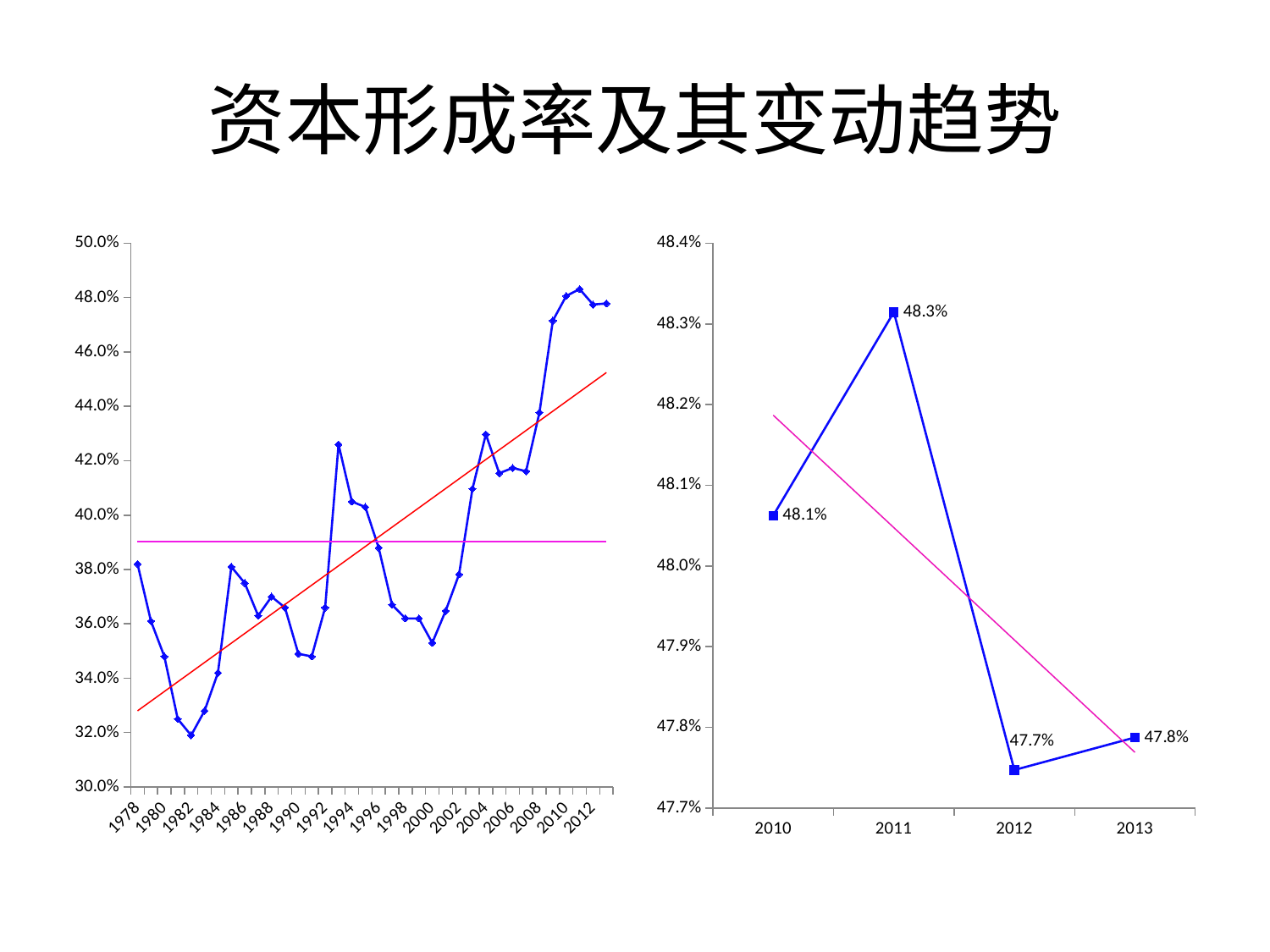

# 资本形成率及其变动趋势

### Chart

| Category | 资本形成率 |  |
|---|---|---|
| 1978 | 0.3820000000000002 | 0.39024191931342916 |
| 1979 | 0.3610000000000002 | 0.39024191931342916 |
| 1980 | 0.34800000000000014 | 0.39024191931342916 |
| 1981 | 0.3250000000000002 | 0.39024191931342916 |
| 1982 | 0.3190000000000002 | 0.39024191931342916 |
| 1983 | 0.3280000000000002 | 0.39024191931342916 |
| 1984 | 0.3420000000000001 | 0.39024191931342916 |
| 1985 | 0.38100000000000017 | 0.39024191931342916 |
| 1986 | 0.37500000000000017 | 0.39024191931342916 |
| 1987 | 0.3630000000000002 | 0.39024191931342916 |
| 1988 | 0.37000000000000016 | 0.39024191931342916 |
| 1989 | 0.3660000000000002 | 0.39024191931342916 |
| 1990 | 0.34900000000000014 | 0.39024191931342916 |
| 1991 | 0.34800000000000014 | 0.39024191931342916 |
| 1992 | 0.3660000000000002 | 0.39024191931342916 |
| 1993 | 0.4260000000000002 | 0.39024191931342916 |
| 1994 | 0.4050000000000001 | 0.39024191931342916 |
| 1995 | 0.403 | 0.39024191931342916 |
| 1996 | 0.3880000000000002 | 0.39024191931342916 |
| 1997 | 0.3670000000000002 | 0.39024191931342916 |
| 1998 | 0.3620000000000002 | 0.39024191931342916 |
| 1999 | 0.3620000000000002 | 0.39024191931342916 |
| 2000 | 0.35300000000000015 | 0.39024191931342916 |
| 2001 | 0.3647632241076863 | 0.39024191931342916 |
| 2002 | 0.3782093164350222 | 0.39024191931342916 |
| 2003 | 0.4096449462302774 | 0.39024191931342916 |
| 2004 | 0.4297333231886623 | 0.39024191931342916 |
| 2005 | 0.4154060555668496 | 0.39024191931342916 |
| 2006 | 0.4173724781991417 | 0.39024191931342916 |
| 2007 | 0.4161424963271147 | 0.39024191931342916 |
| 2008 | 0.4377735387777637 | 0.39024191931342916 |
| 2009 | 0.4715452436201792 | 0.39024191931342916 |
| 2010 | 0.4806256121699323 | 0.39024191931342916 |
| 2011 | 0.48314645873482126 | 0.39024191931342916 |
| 2012 | 0.47747185388382024 | 0.39024191931342916 |
| 2013 | 0.47787454804217416 | 0.39024191931342916 |

### Chart

| Category | 资本形成率 |
|---|---|
| 2010 | 0.4806256121699323 |
| 2011 | 0.48314645873482126 |
| 2012 | 0.47747185388382024 |
| 2013 | 0.47787454804217416 |